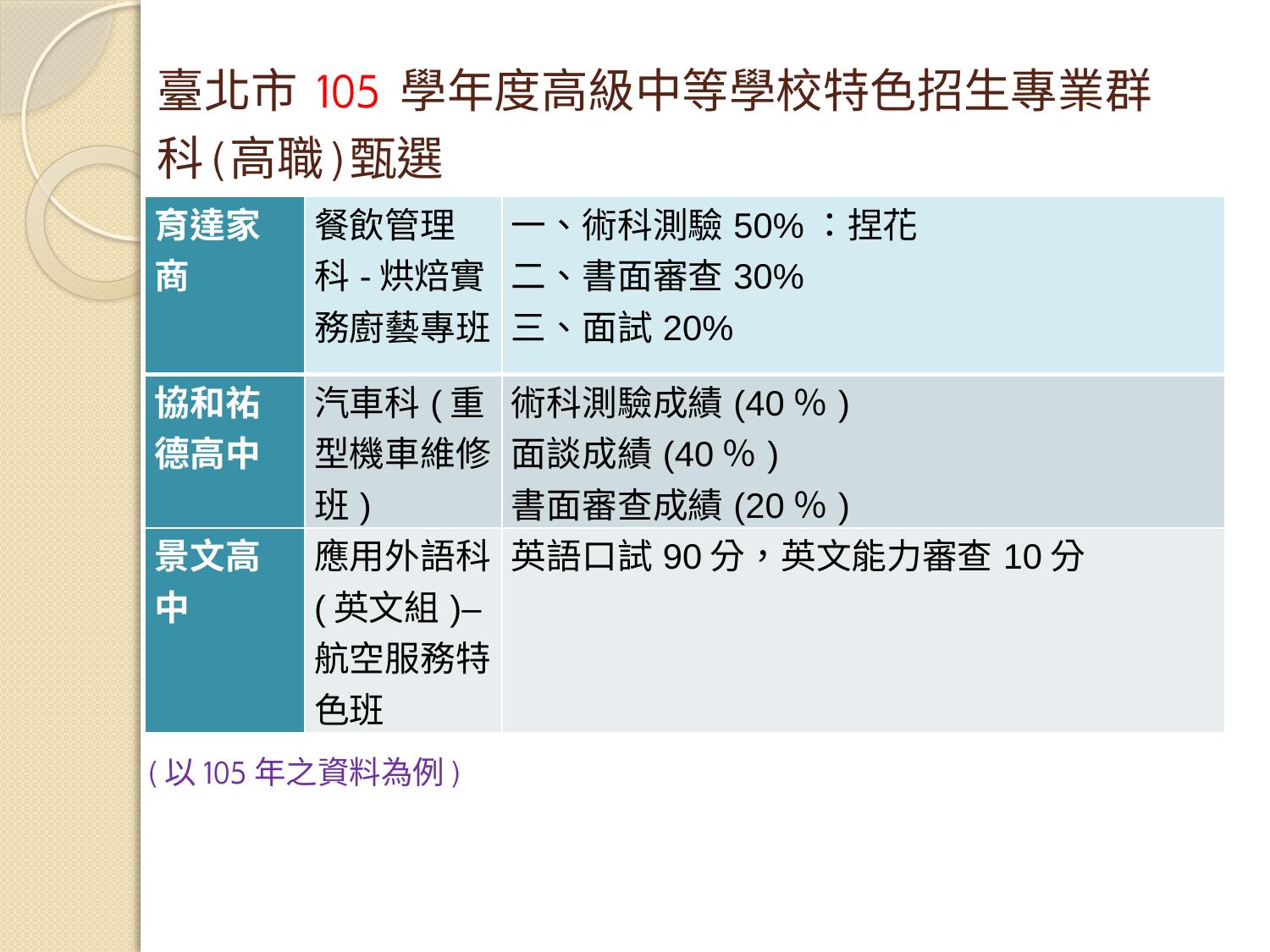

臺北市 105 學年度高級中等學校特色招生專業群科(高職)甄選
| 育達家商 | 餐飲管理科-烘焙實務廚藝專班 | 一、術科測驗50%：捏花 二、書面審查30% 三、面試20% |
| --- | --- | --- |
| 協和祐德高中 | 汽車科(重型機車維修班) | 術科測驗成績(40％) 面談成績(40％) 書面審查成績(20％) |
| 景文高中 | 應用外語科(英文組)–航空服務特色班 | 英語口試90分，英文能力審查10分 |
(以105年之資料為例)